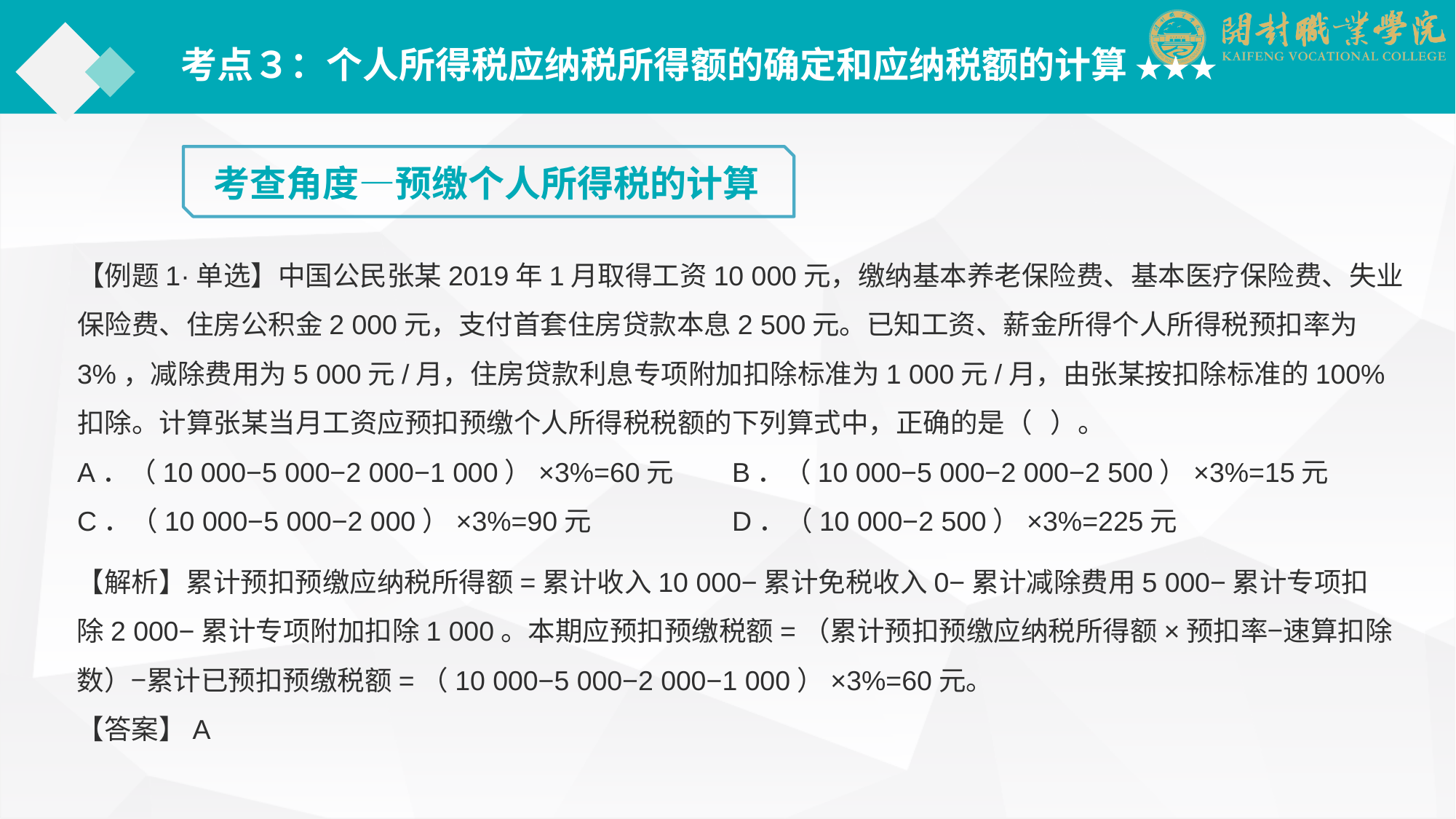

考点３：个人所得税应纳税所得额的确定和应纳税额的计算 ★★★

考查角度—预缴个人所得税的计算
【例题1·单选】中国公民张某2019年1月取得工资10 000元，缴纳基本养老保险费、基本医疗保险费、失业保险费、住房公积金2 000元，支付首套住房贷款本息2 500元。已知工资、薪金所得个人所得税预扣率为3%，减除费用为5 000元/月，住房贷款利息专项附加扣除标准为1 000元/月，由张某按扣除标准的100%扣除。计算张某当月工资应预扣预缴个人所得税税额的下列算式中，正确的是（   ）。
A．（10 000−5 000−2 000−1 000）×3%=60元	B．（10 000−5 000−2 000−2 500）×3%=15元
C．（10 000−5 000−2 000）×3%=90元		D．（10 000−2 500）×3%=225元
【解析】累计预扣预缴应纳税所得额=累计收入10 000−累计免税收入0−累计减除费用5 000−累计专项扣除2 000−累计专项附加扣除1 000。本期应预扣预缴税额=（累计预扣预缴应纳税所得额×预扣率−速算扣除数）−累计已预扣预缴税额=（10 000−5 000−2 000−1 000）×3%=60元。
【答案】A